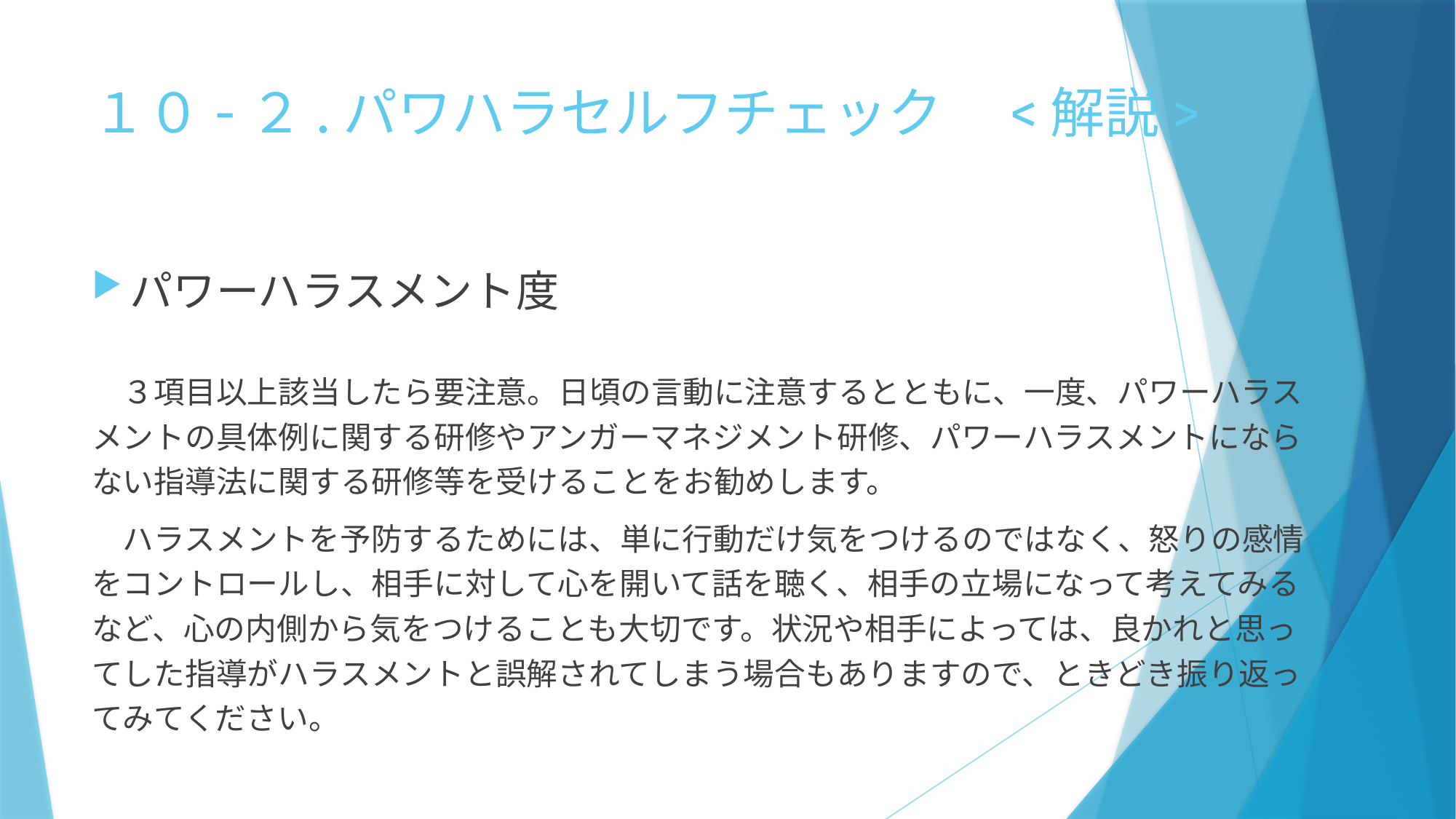

# １０-２.パワハラセルフチェック　<解説>
パワーハラスメント度

　３項目以上該当したら要注意。日頃の言動に注意するとともに、一度、パワーハラスメントの具体例に関する研修やアンガーマネジメント研修、パワーハラスメントにならない指導法に関する研修等を受けることをお勧めします。
　ハラスメントを予防するためには、単に行動だけ気をつけるのではなく、怒りの感情をコントロールし、相手に対して心を開いて話を聴く、相手の立場になって考えてみるなど、心の内側から気をつけることも大切です。状況や相手によっては、良かれと思ってした指導がハラスメントと誤解されてしまう場合もありますので、ときどき振り返ってみてください。